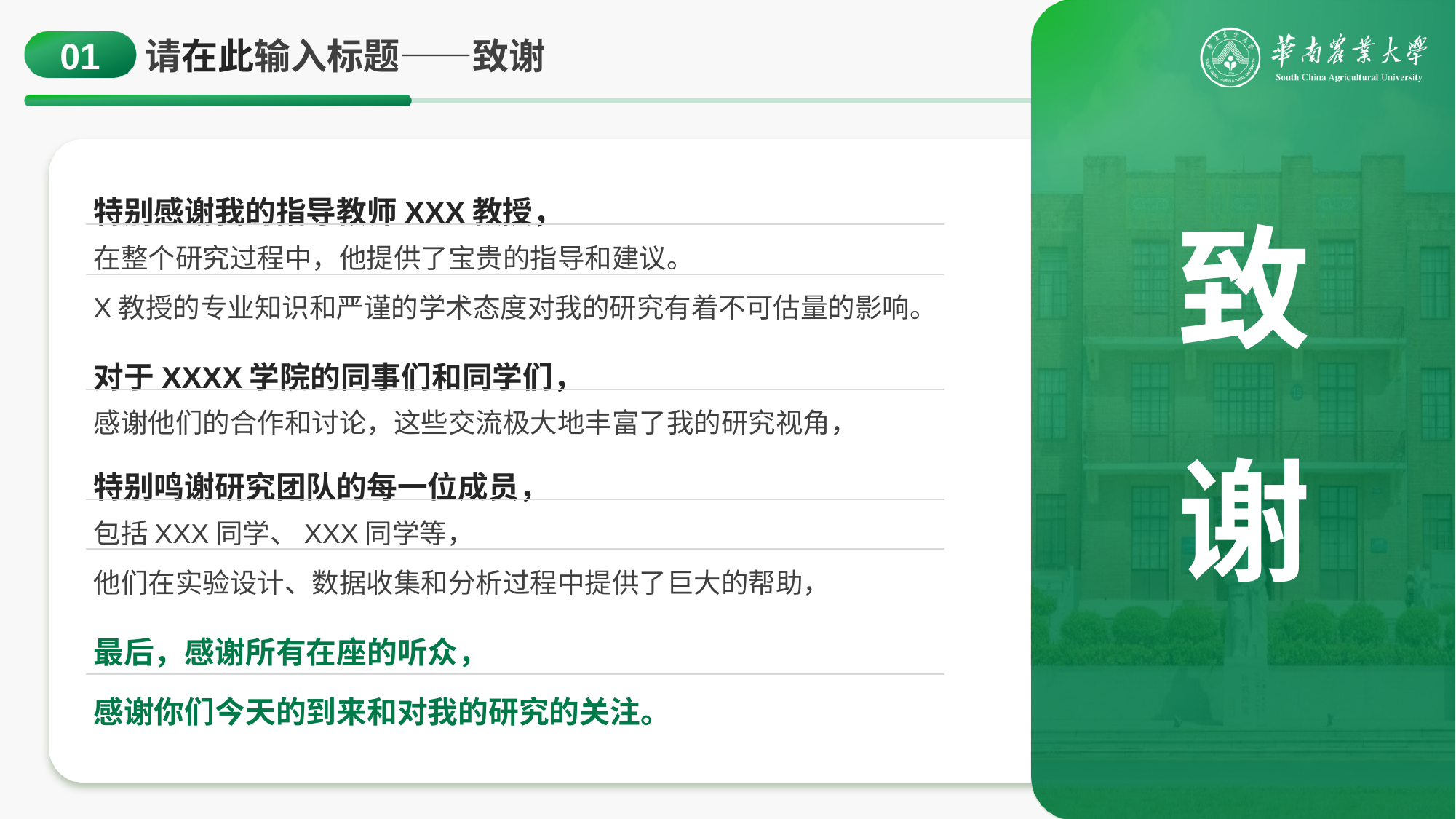

01
请在此输入标题——致谢
特别感谢我的指导教师XXX教授，
致

谢
在整个研究过程中，他提供了宝贵的指导和建议。
X教授的专业知识和严谨的学术态度对我的研究有着不可估量的影响。
对于XXXX学院的同事们和同学们，
感谢他们的合作和讨论，这些交流极大地丰富了我的研究视角，
特别鸣谢研究团队的每一位成员，
包括XXX同学、XXX同学等，
他们在实验设计、数据收集和分析过程中提供了巨大的帮助，
最后，感谢所有在座的听众，
感谢你们今天的到来和对我的研究的关注。